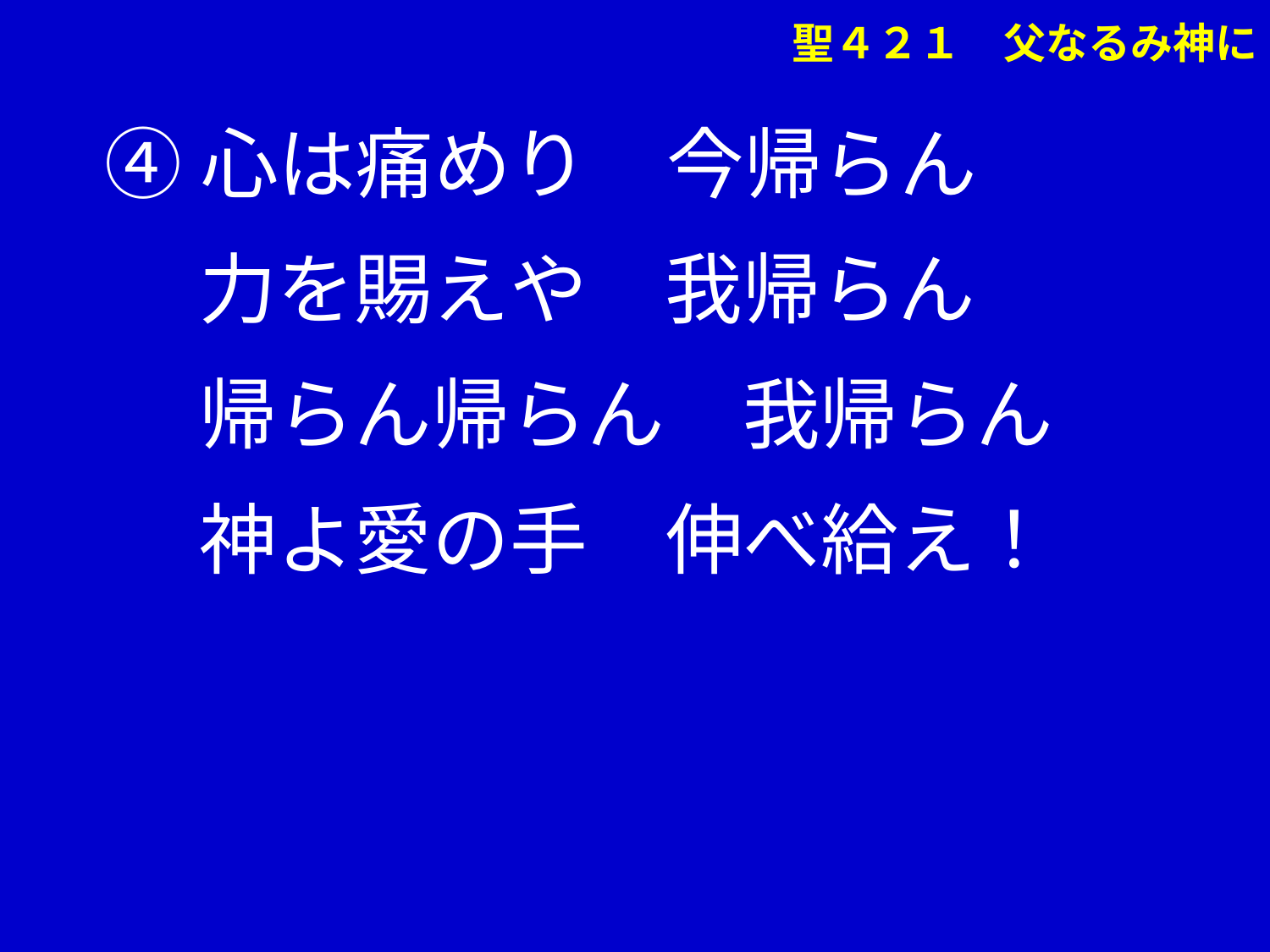

④心は痛めり　今帰らん
　 力を賜えや　我帰らん
　 帰らん帰らん　我帰らん
　 神よ愛の手　伸べ給え！
聖４２１　父なるみ神に